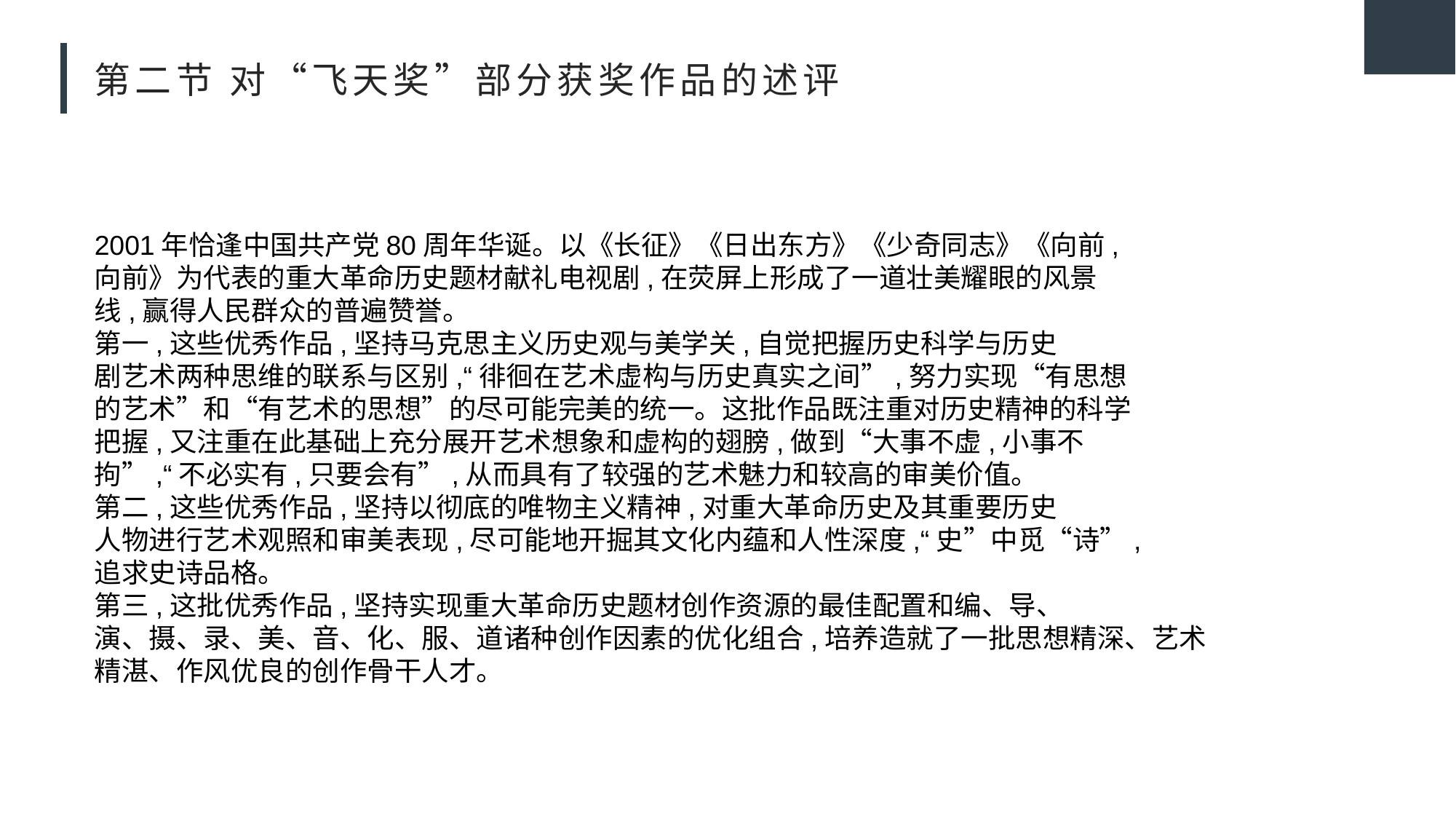

# 第二节 对“飞天奖”部分获奖作品的述评
2001年恰逢中国共产党80周年华诞。以《长征》《日出东方》《少奇同志》《向前,
向前》为代表的重大革命历史题材献礼电视剧,在荧屏上形成了一道壮美耀眼的风景
线,赢得人民群众的普遍赞誉。
第一,这些优秀作品,坚持马克思主义历史观与美学关,自觉把握历史科学与历史
剧艺术两种思维的联系与区别,“徘徊在艺术虚构与历史真实之间”,努力实现“有思想
的艺术”和“有艺术的思想”的尽可能完美的统一。这批作品既注重对历史精神的科学
把握,又注重在此基础上充分展开艺术想象和虚构的翅膀,做到“大事不虚,小事不
拘”,“不必实有,只要会有”,从而具有了较强的艺术魅力和较高的审美价值。
第二,这些优秀作品,坚持以彻底的唯物主义精神,对重大革命历史及其重要历史
人物进行艺术观照和审美表现,尽可能地开掘其文化内蕴和人性深度,“史”中觅“诗”,
追求史诗品格。
第三,这批优秀作品,坚持实现重大革命历史题材创作资源的最佳配置和编、导、
演、摄、录、美、音、化、服、道诸种创作因素的优化组合,培养造就了一批思想精深、艺术
精湛、作风优良的创作骨干人才。